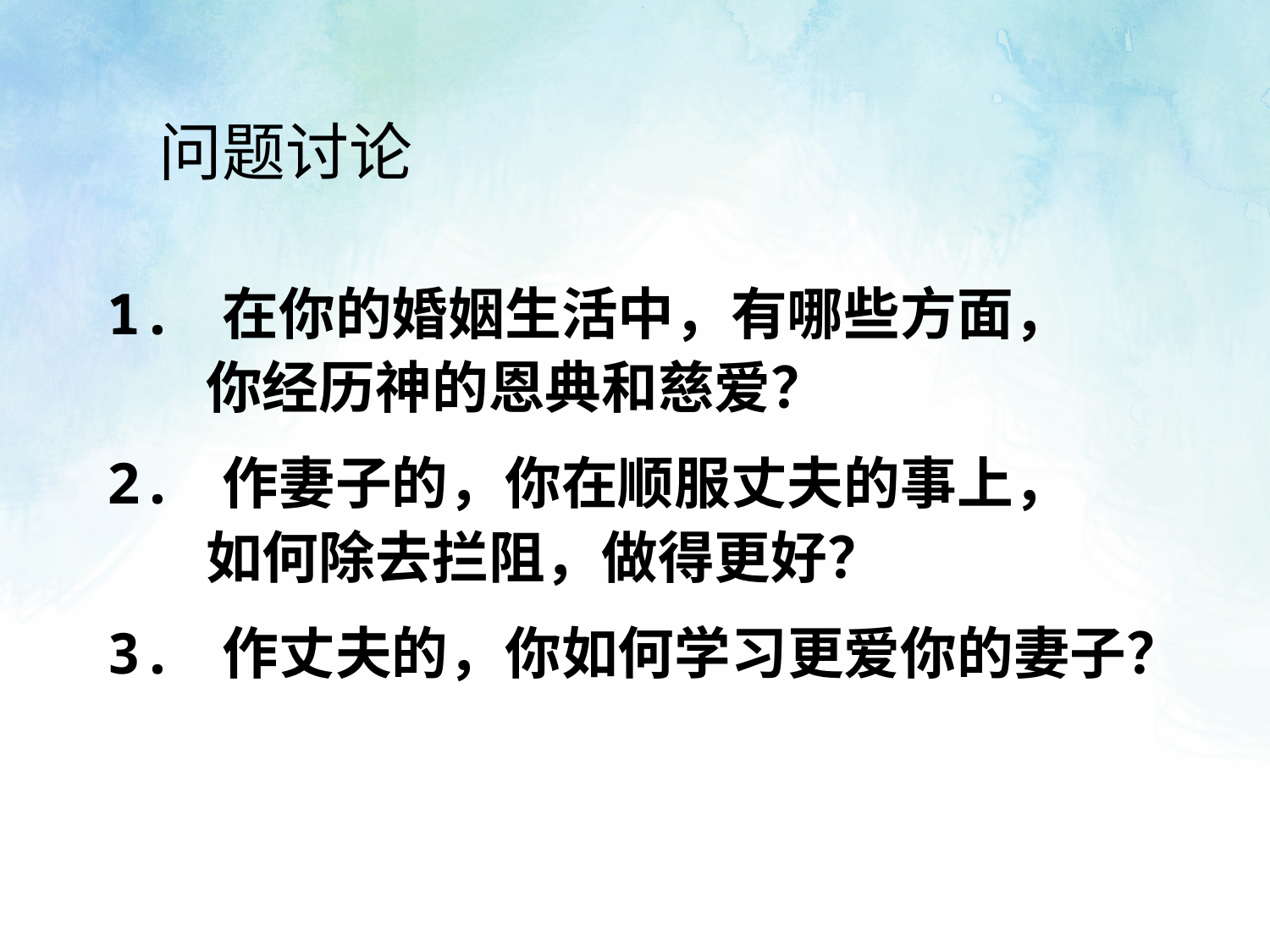

问题讨论
1. 在你的婚姻生活中，有哪些方面，
   你经历神的恩典和慈爱？
2. 作妻子的，你在顺服丈夫的事上，
   如何除去拦阻，做得更好？
3. 作丈夫的，你如何学习更爱你的妻子？